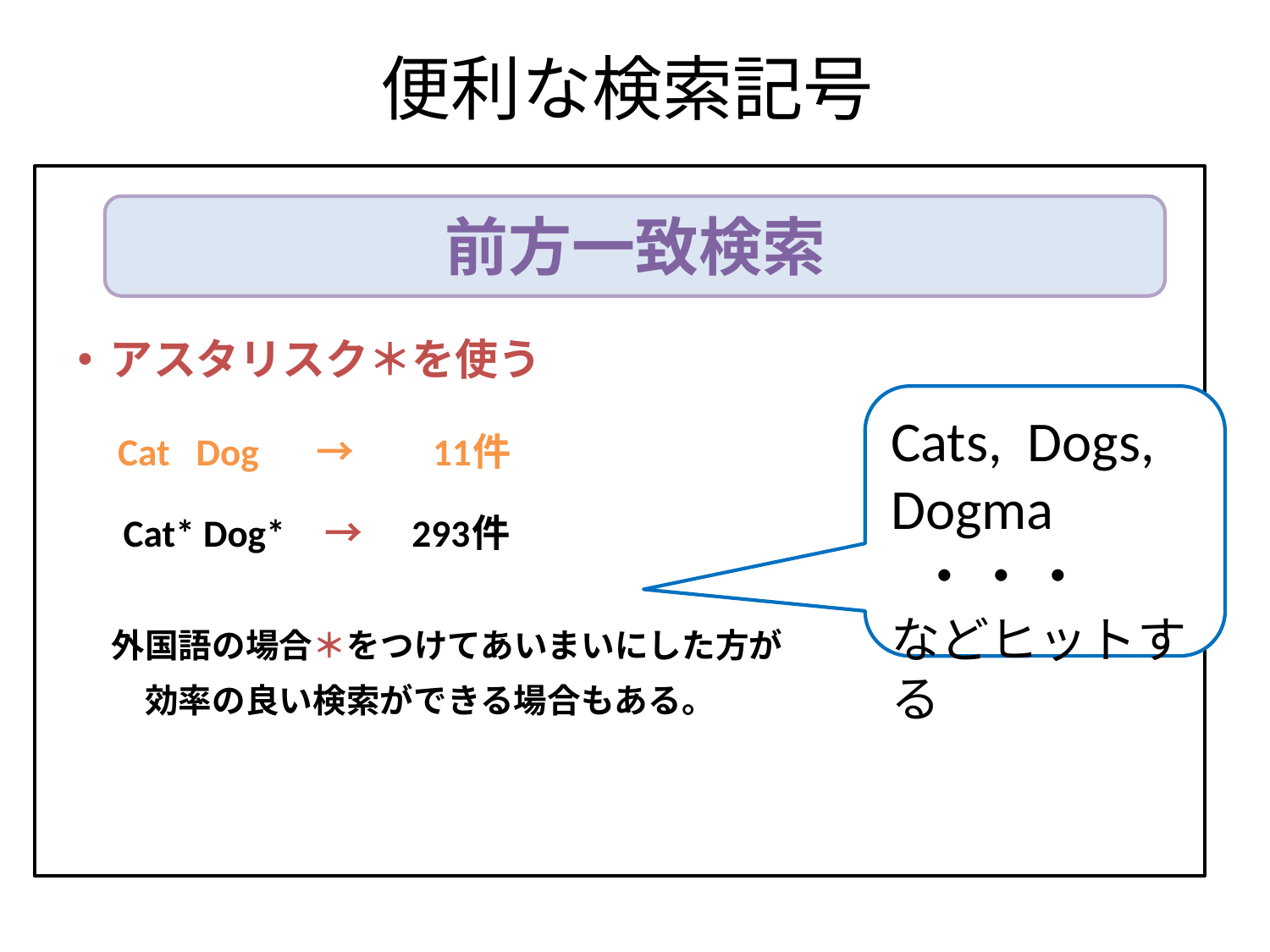

# 便利な検索記号

前方一致検索
アスタリスク＊を使う

　　　    Cat   Dog　  →　　11件

　 　Cat* Dog*　→　 293件

　外国語の場合＊をつけてあいまいにした方が
　　効率の良い検索ができる場合もある。

Cats,  Dogs,
Dogma ・・・
などヒットする